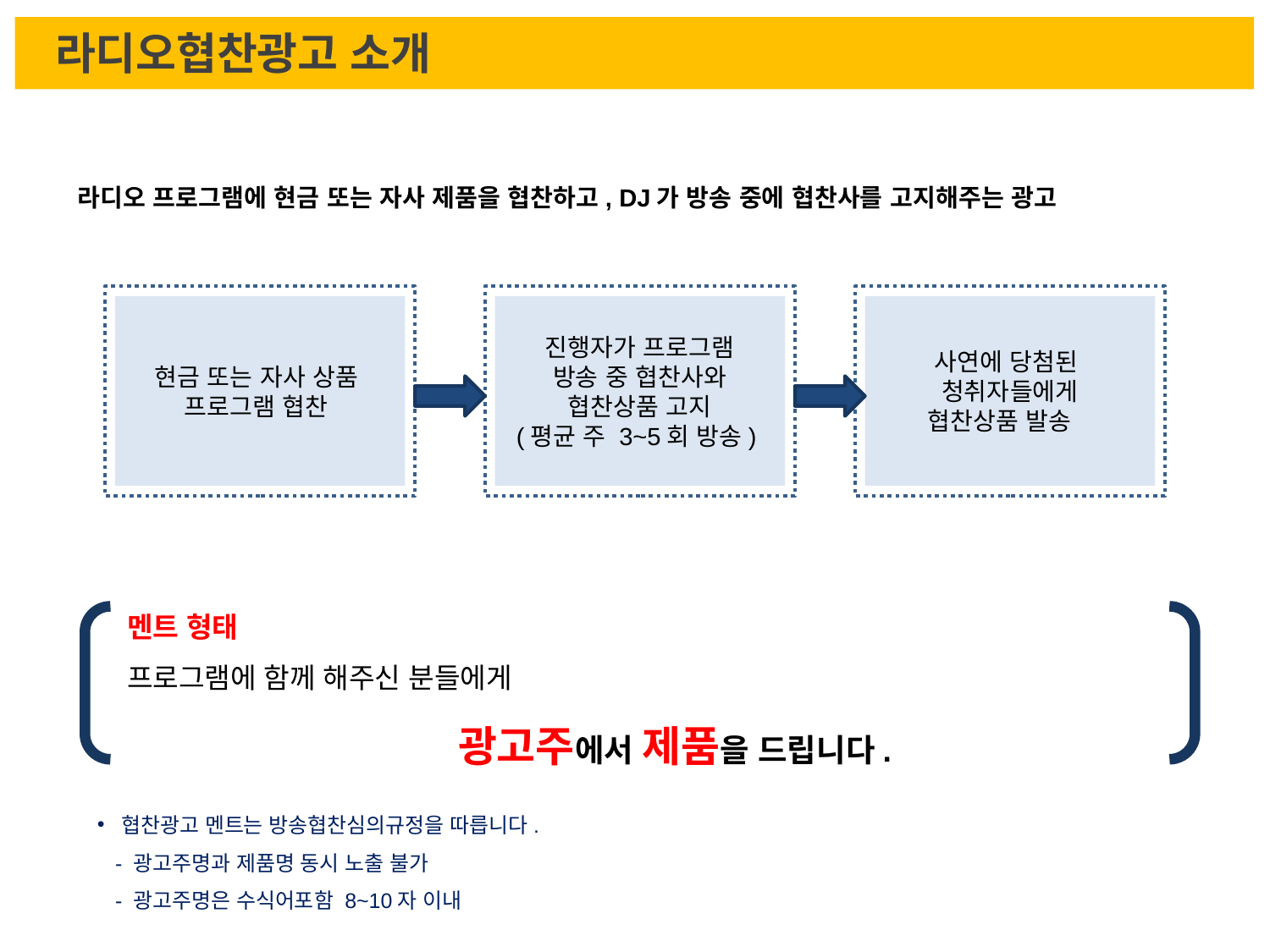

라디오협찬광고 소개
라디오 프로그램에 현금 또는 자사 제품을 협찬하고, DJ가 방송 중에 협찬사를 고지해주는 광고

현금 또는 자사 상품
프로그램 협찬
진행자가 프로그램
방송 중 협찬사와
협찬상품 고지
(평균 주 3~5회 방송)
사연에 당첨된
청취자들에게
협찬상품 발송

멘트 형태
프로그램에 함께 해주신 분들에게
         광고주에서 제품을 드립니다.

협찬광고 멘트는 방송협찬심의규정을 따릅니다.
   - 광고주명과 제품명 동시 노출 불가
   - 광고주명은 수식어포함 8~10자 이내